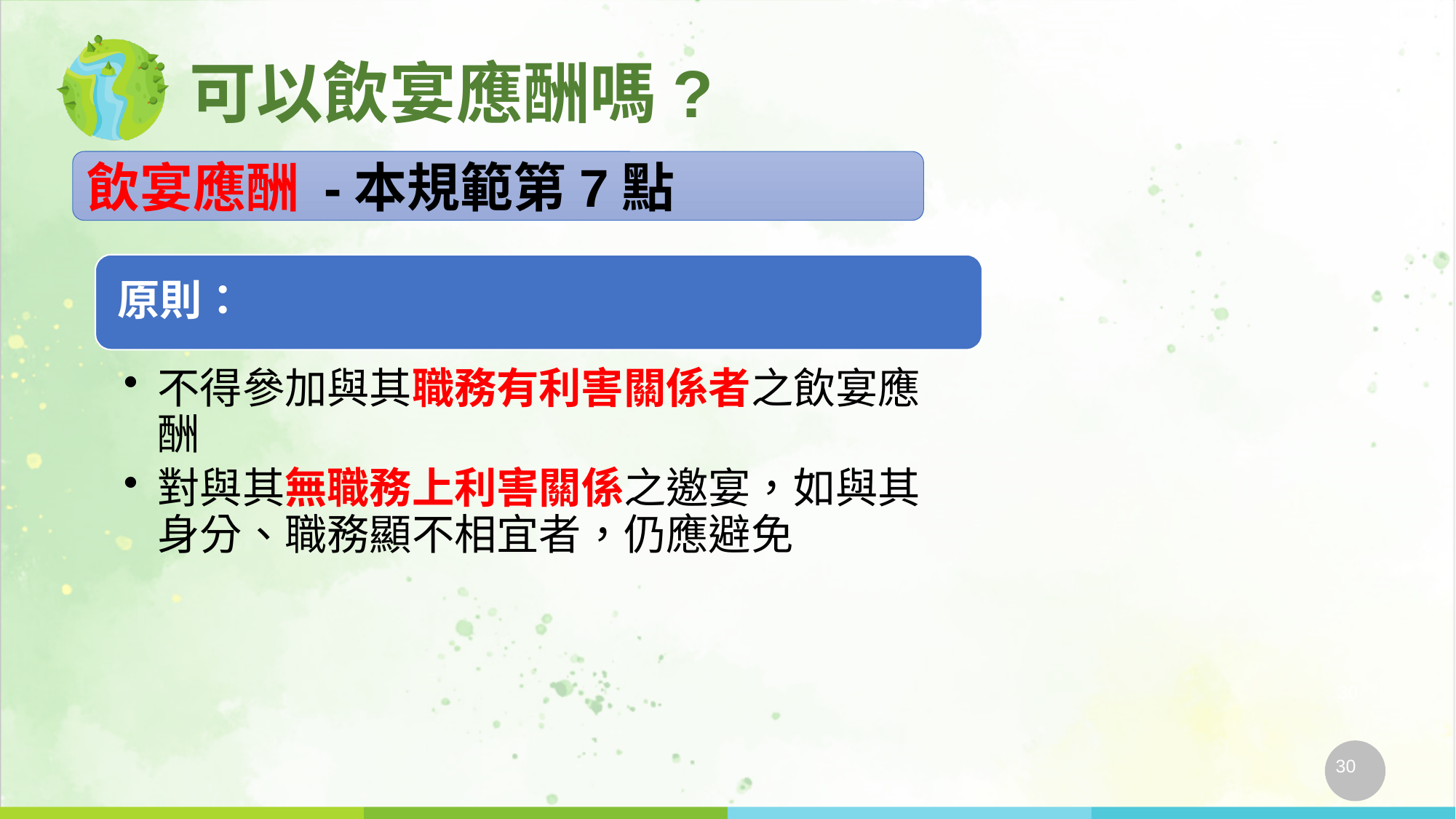

可以飲宴應酬嗎?
飲宴應酬 -本規範第7點
原則：
不得參加與其職務有利害關係者之飲宴應酬
對與其無職務上利害關係之邀宴，如與其身分、職務顯不相宜者，仍應避免
30
30